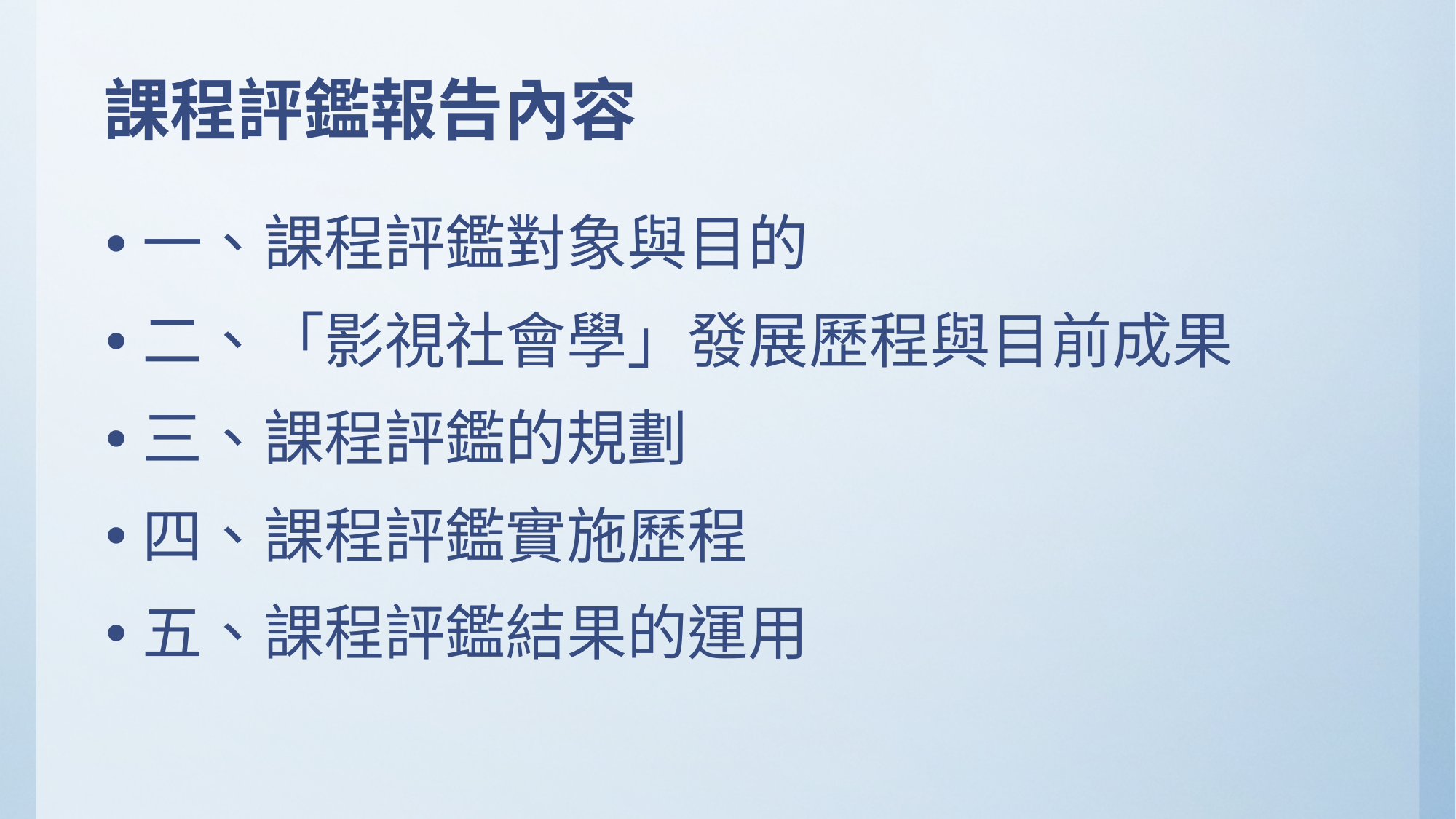

# 課程評鑑報告內容
一、課程評鑑對象與目的
二、「影視社會學」發展歷程與目前成果
三、課程評鑑的規劃
四、課程評鑑實施歷程
五、課程評鑑結果的運用